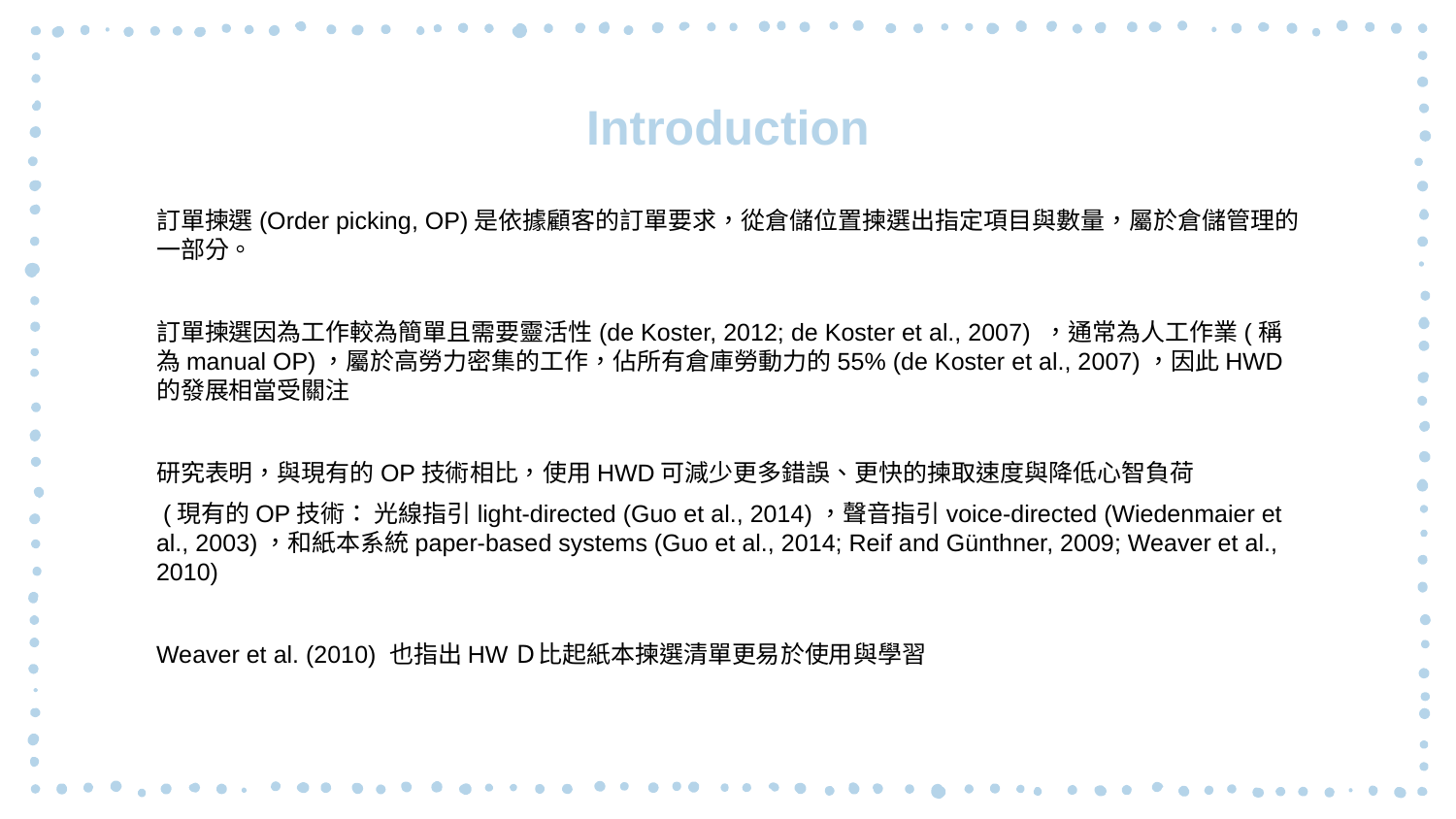

# Introduction
訂單揀選(Order picking, OP)是依據顧客的訂單要求，從倉儲位置揀選出指定項目與數量，屬於倉儲管理的一部分。

訂單揀選因為工作較為簡單且需要靈活性(de Koster, 2012; de Koster et al., 2007) ，通常為人工作業(稱為manual OP)，屬於高勞力密集的工作，佔所有倉庫勞動力的55% (de Koster et al., 2007)，因此HWD的發展相當受關注

研究表明，與現有的OP技術相比，使用HWD可減少更多錯誤、更快的揀取速度與降低心智負荷
 (現有的OP技術： 光線指引light-directed (Guo et al., 2014)，聲音指引voice-directed (Wiedenmaier et al., 2003)，和紙本系統paper-based systems (Guo et al., 2014; Reif and Günthner, 2009; Weaver et al., 2010)

Weaver et al. (2010) 也指出HWＤ比起紙本揀選清單更易於使用與學習